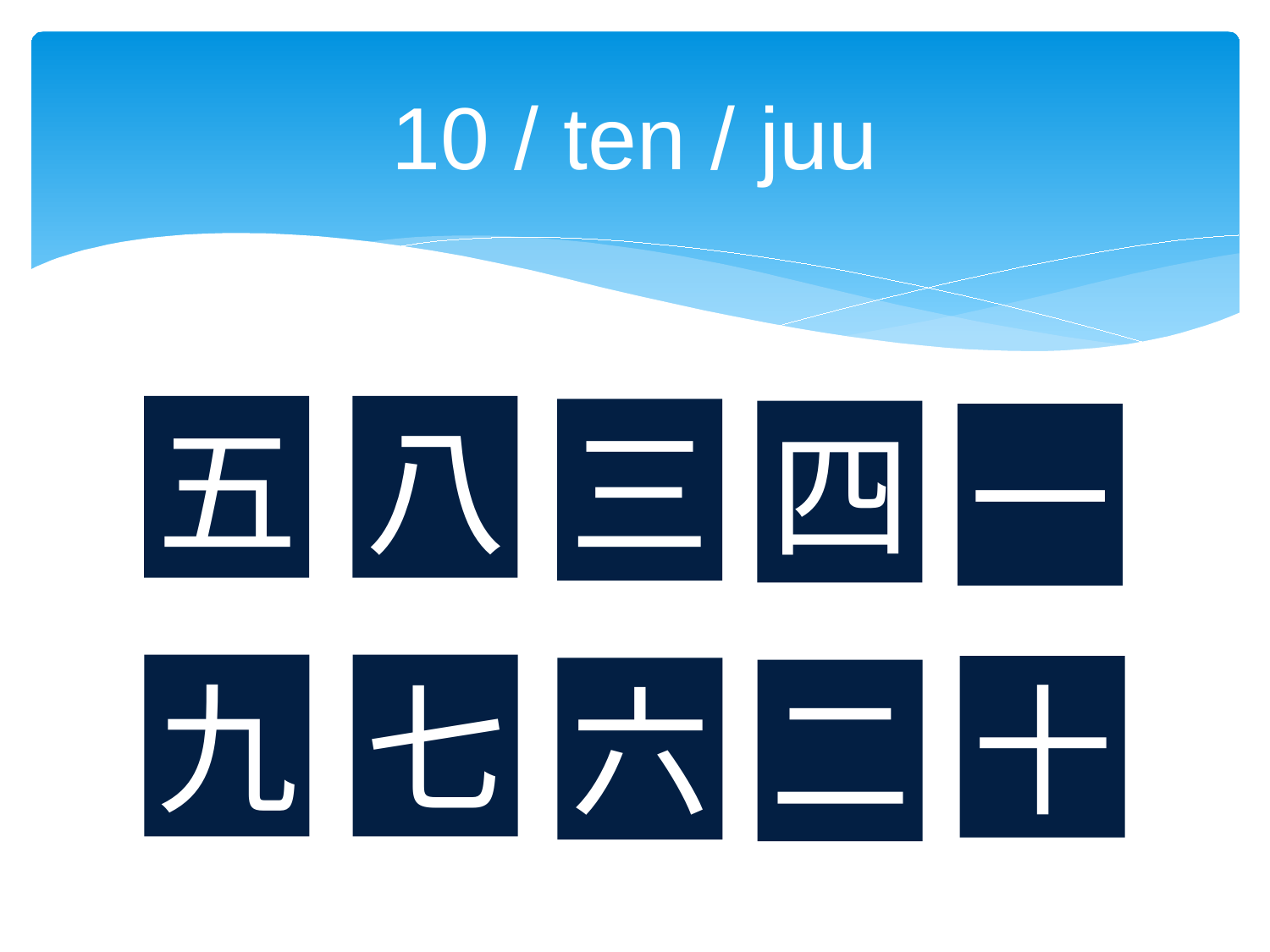

# 10 / ten / juu
八
五
三
四
一
七
九
十
六
二